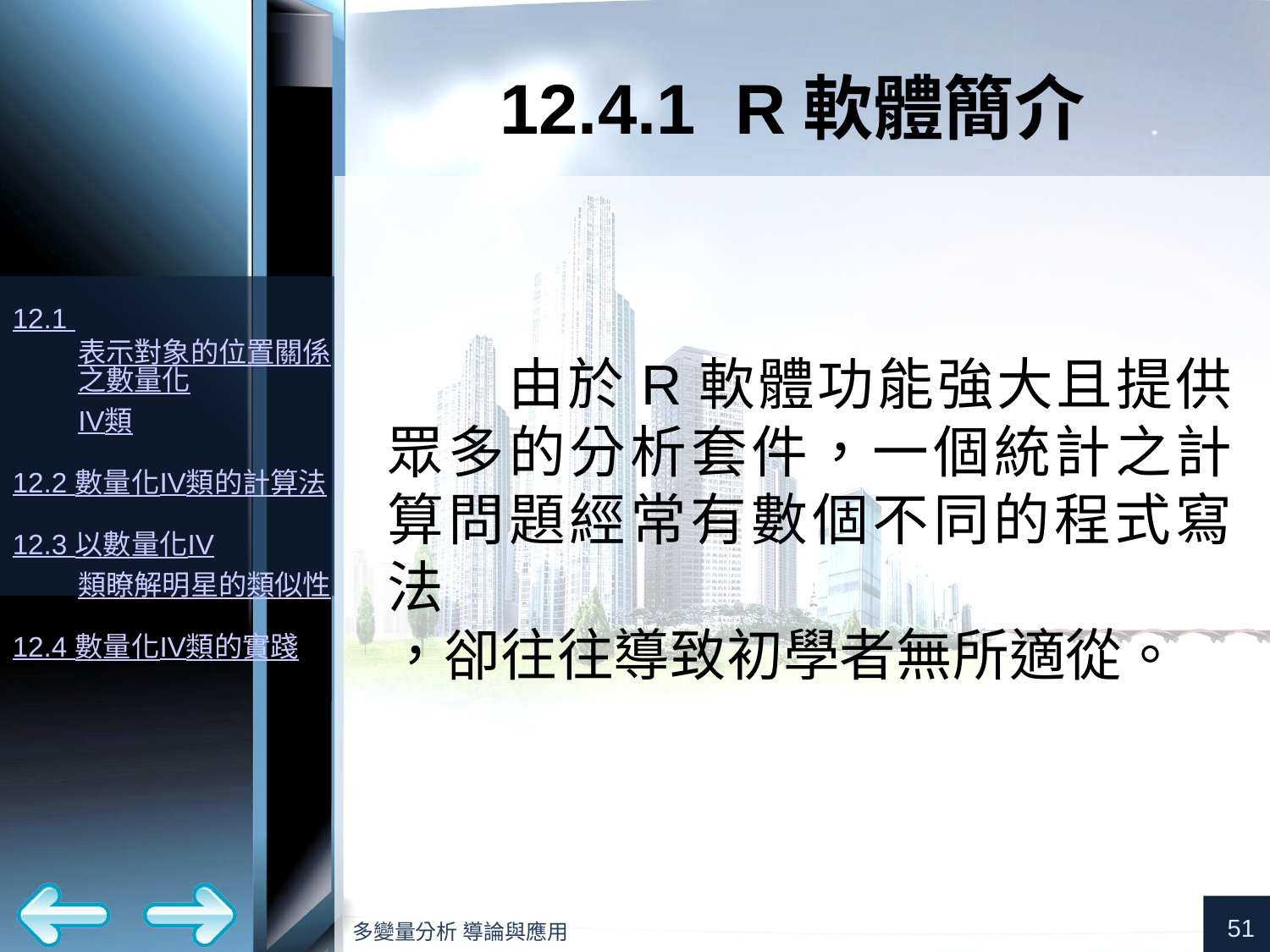

# 12.4.1  R軟體簡介
由於R軟體功能強大且提供眾多的分析套件，一個統計之計算問題經常有數個不同的程式寫法
，卻往往導致初學者無所適從。
51
多變量分析 導論與應用